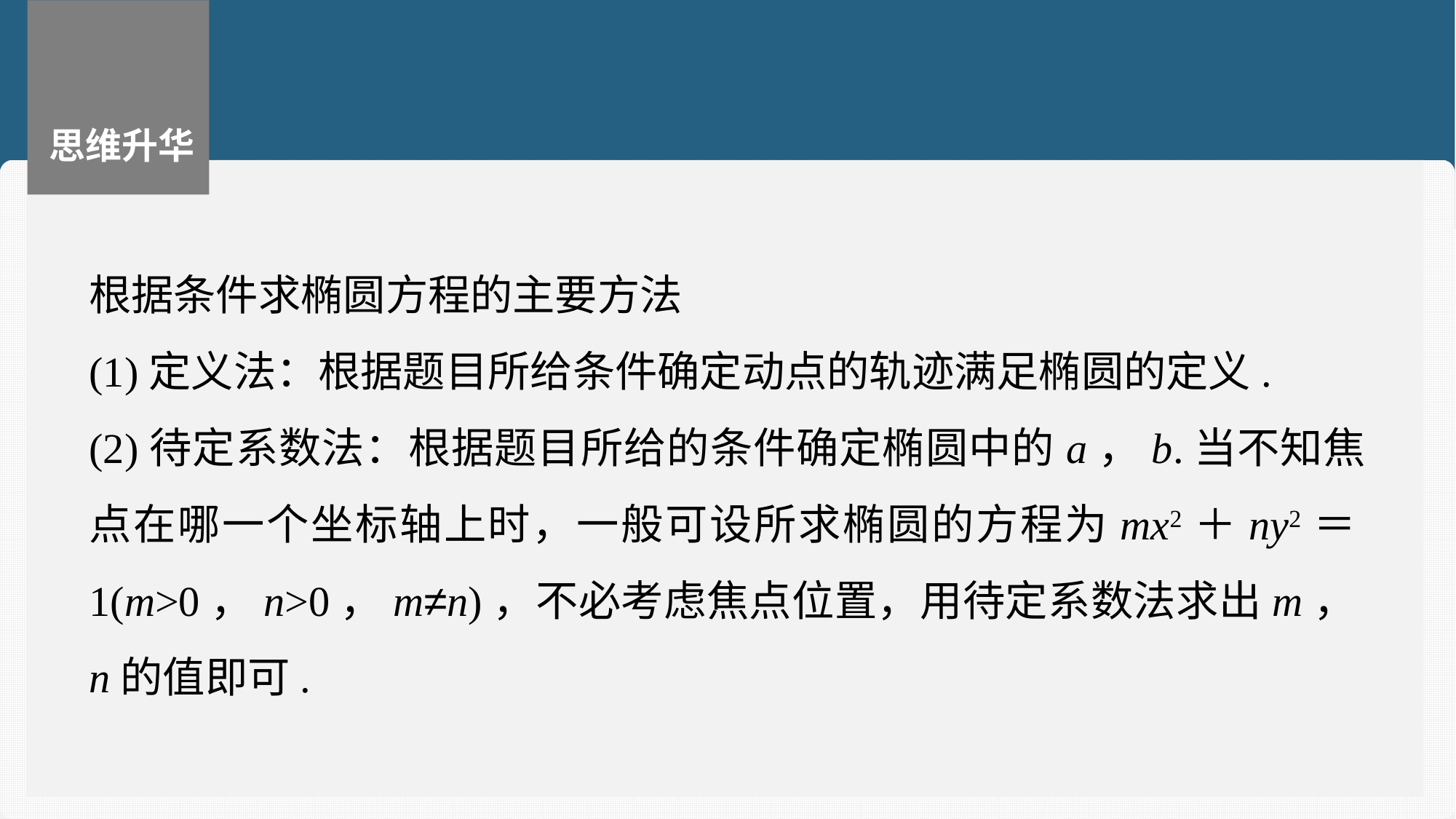

思维升华
根据条件求椭圆方程的主要方法
(1)定义法：根据题目所给条件确定动点的轨迹满足椭圆的定义.
(2)待定系数法：根据题目所给的条件确定椭圆中的a，b.当不知焦点在哪一个坐标轴上时，一般可设所求椭圆的方程为mx2＋ny2＝1(m>0，n>0，m≠n)，不必考虑焦点位置，用待定系数法求出m，n的值即可.